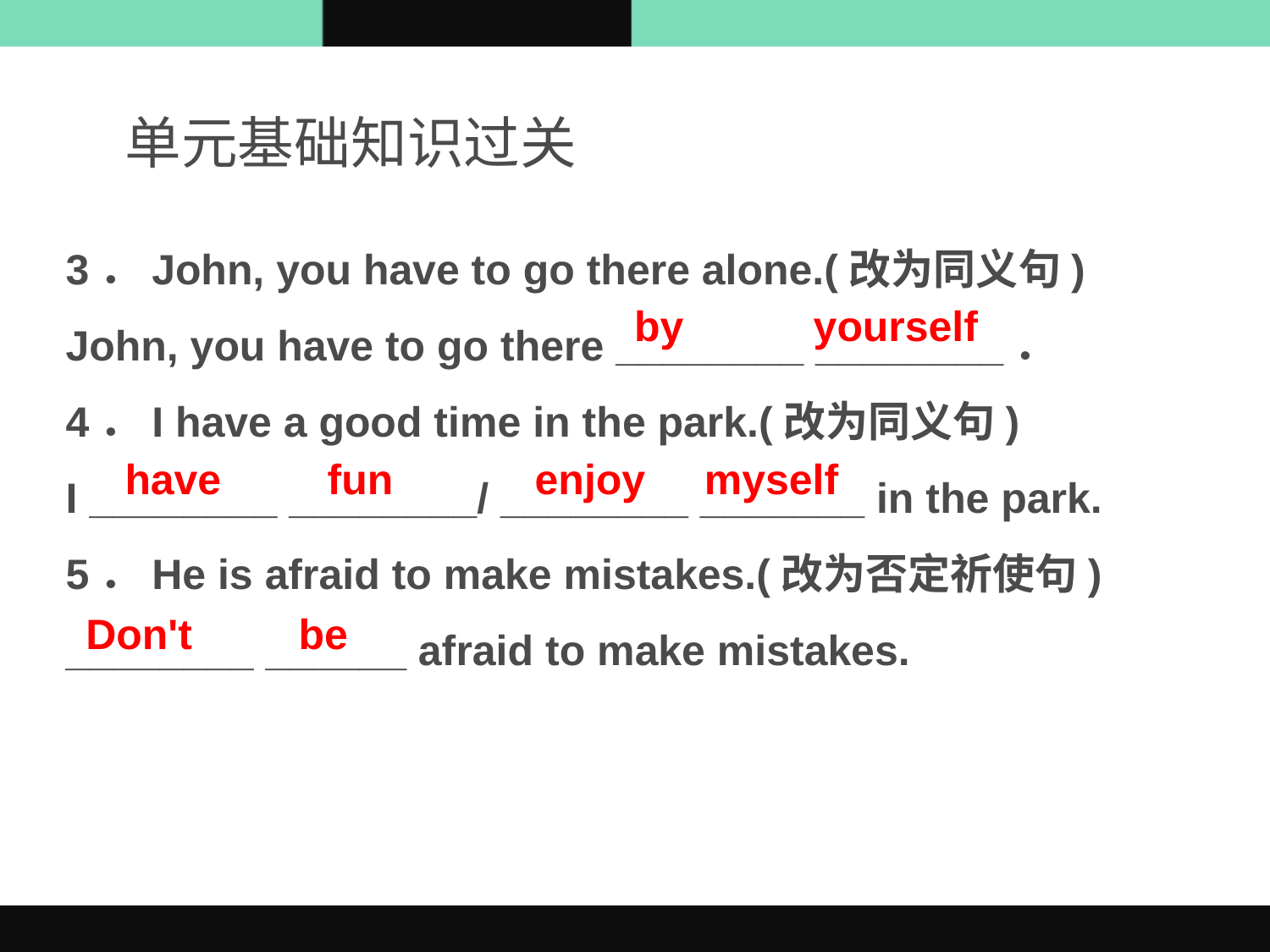

单元基础知识过关
3．John, you have to go there alone.(改为同义句)
John, you have to go there ________ ________．
4．I have a good time in the park.(改为同义句)
I ________ ________/ ________ _______ in the park.
5．He is afraid to make mistakes.(改为否定祈使句)
________ ______ afraid to make mistakes.
by           yourself
have         fun            enjoy     myself
Don't         be